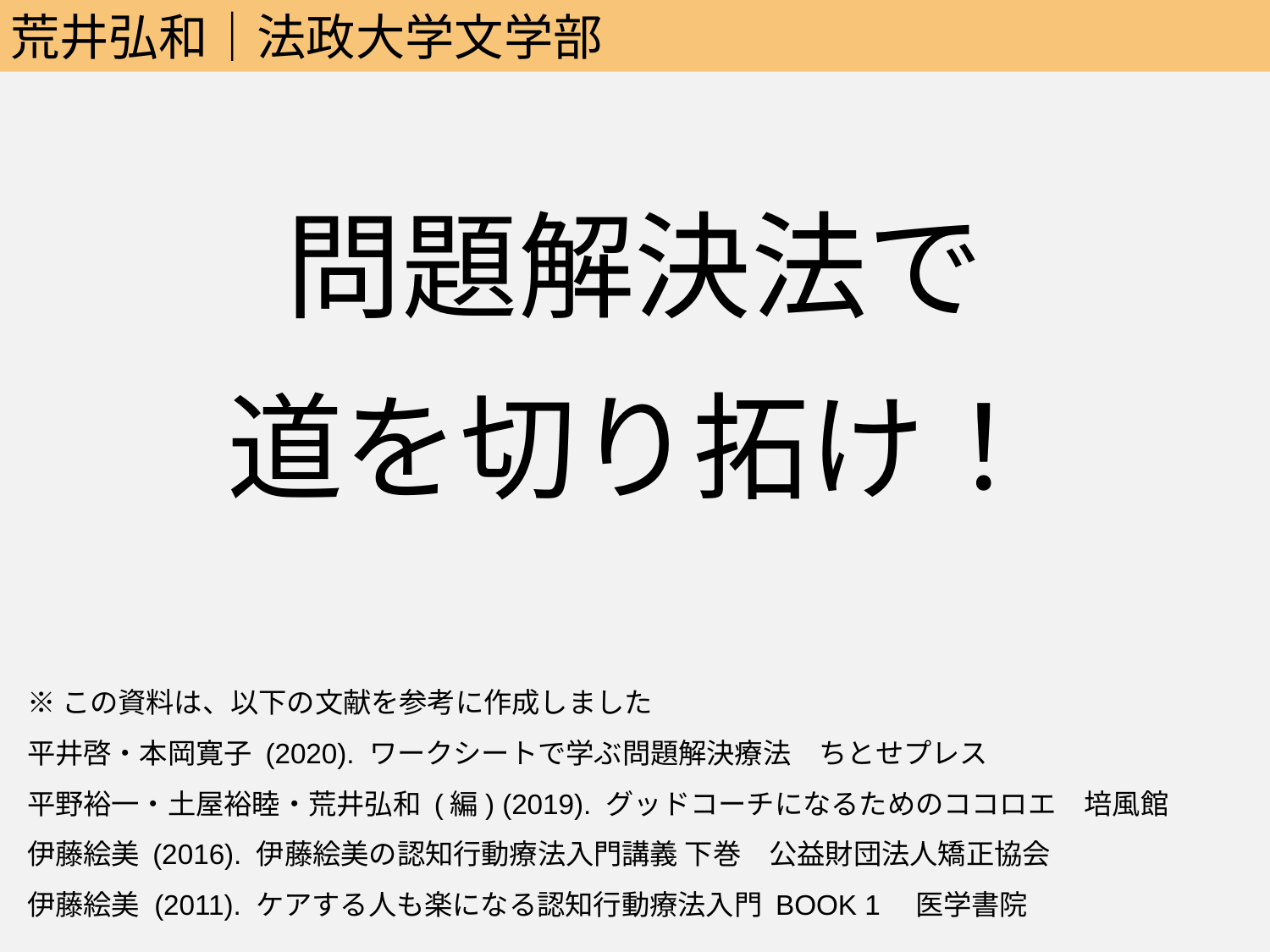

荒井弘和｜法政大学文学部
問題解決法で
道を切り拓け！
※この資料は、以下の文献を参考に作成しました
平井啓・本岡寛子 (2020). ワークシートで学ぶ問題解決療法　ちとせプレス
平野裕一・土屋裕睦・荒井弘和 (編) (2019). グッドコーチになるためのココロエ　培風館
伊藤絵美 (2016). 伊藤絵美の認知行動療法入門講義 下巻　公益財団法人矯正協会
伊藤絵美 (2011). ケアする人も楽になる認知行動療法入門 BOOK 1　医学書院